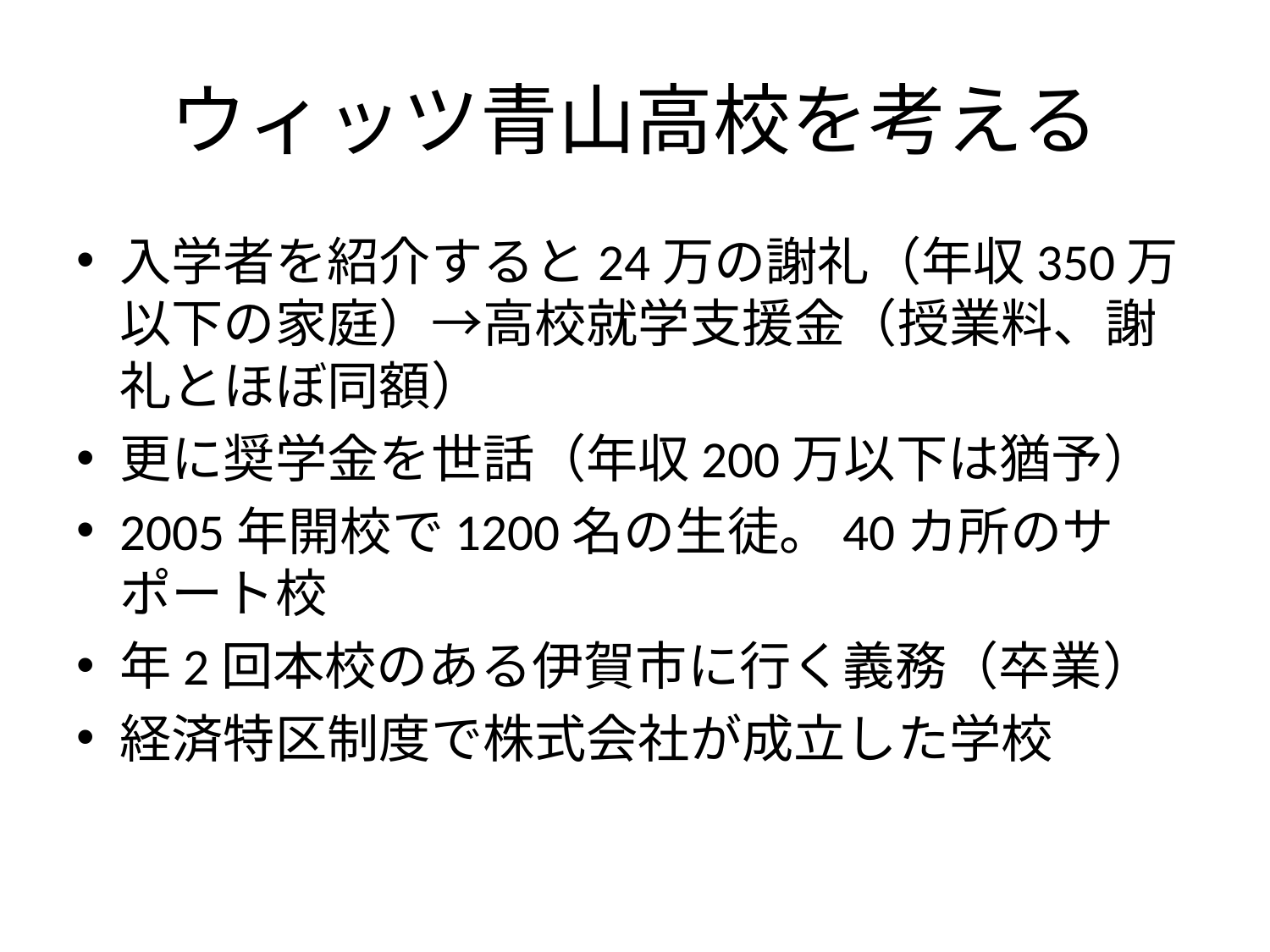

# ウィッツ青山高校を考える
入学者を紹介すると24万の謝礼（年収350万以下の家庭）→高校就学支援金（授業料、謝礼とほぼ同額）
更に奨学金を世話（年収200万以下は猶予）
2005年開校で1200名の生徒。40カ所のサポート校
年2回本校のある伊賀市に行く義務（卒業）
経済特区制度で株式会社が成立した学校